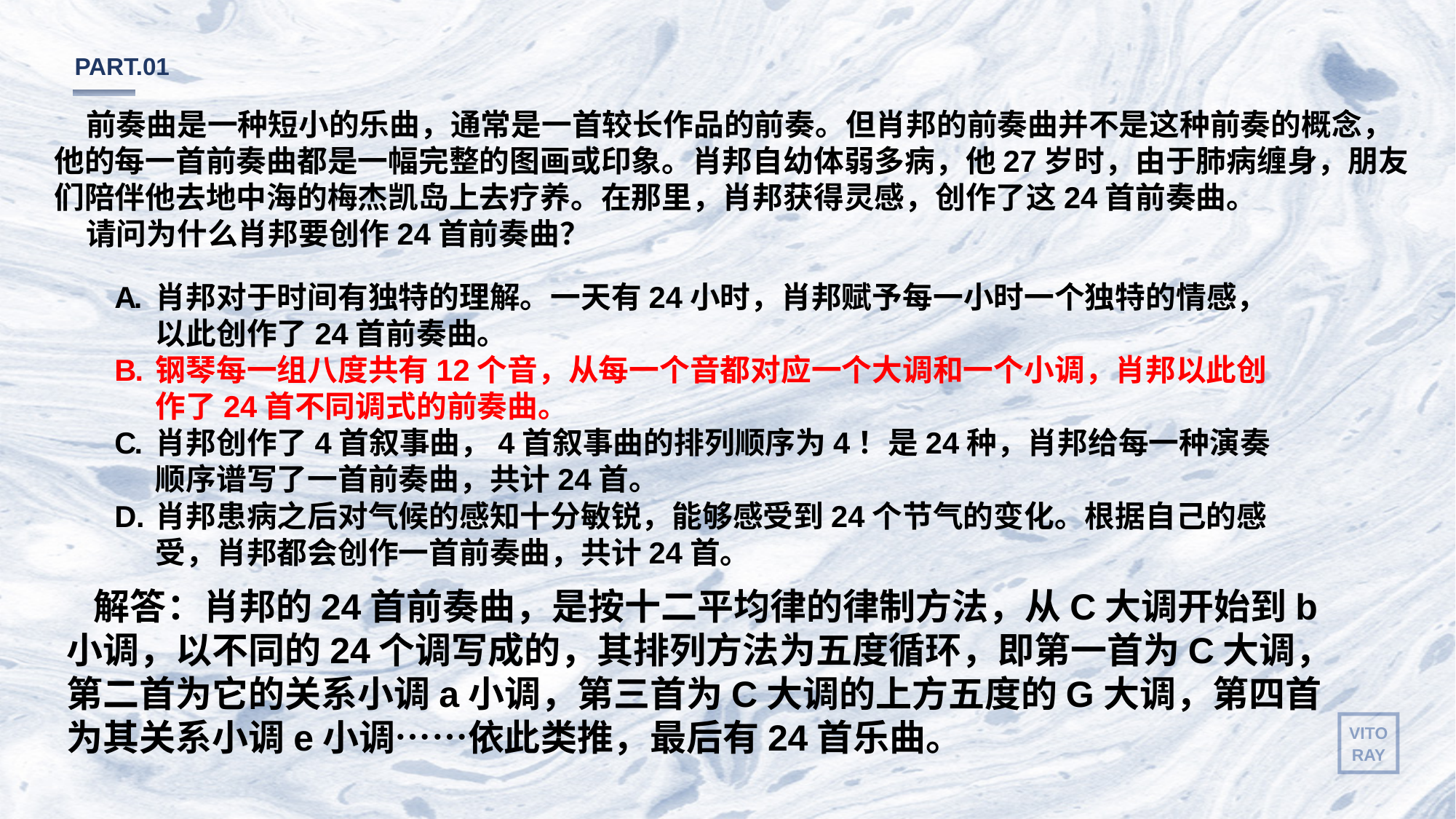

PART.01

前奏曲是一种短小的乐曲，通常是一首较长作品的前奏。但肖邦的前奏曲并不是这种前奏的概念，他的每一首前奏曲都是一幅完整的图画或印象。肖邦自幼体弱多病，他27岁时，由于肺病缠身，朋友们陪伴他去地中海的梅杰凯岛上去疗养。在那里，肖邦获得灵感，创作了这24首前奏曲。
请问为什么肖邦要创作24首前奏曲？
肖邦对于时间有独特的理解。一天有24小时，肖邦赋予每一小时一个独特的情感，以此创作了24首前奏曲。
钢琴每一组八度共有12个音，从每一个音都对应一个大调和一个小调，肖邦以此创作了24首不同调式的前奏曲。
肖邦创作了4首叙事曲，4首叙事曲的排列顺序为4！是24种，肖邦给每一种演奏顺序谱写了一首前奏曲，共计24首。
肖邦患病之后对气候的感知十分敏锐，能够感受到24个节气的变化。根据自己的感受，肖邦都会创作一首前奏曲，共计24首。
解答：肖邦的24首前奏曲，是按十二平均律的律制方法，从C大调开始到b小调，以不同的24个调写成的，其排列方法为五度循环，即第一首为C大调，第二首为它的关系小调a小调，第三首为C大调的上方五度的G大调，第四首为其关系小调e小调……依此类推，最后有24首乐曲。

VITO
RAY